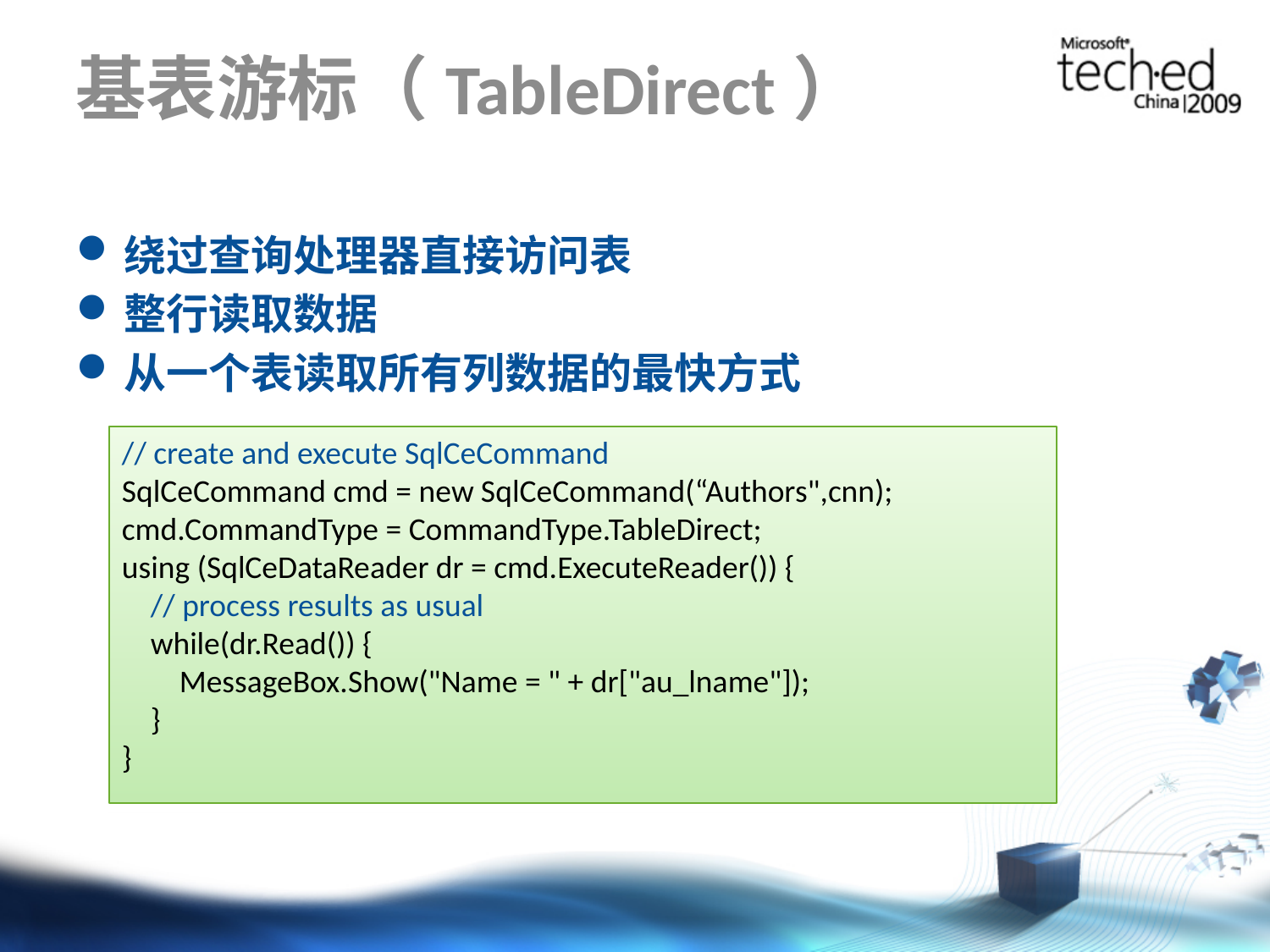

# 基表游标（TableDirect）
绕过查询处理器直接访问表
整行读取数据
从一个表读取所有列数据的最快方式

// create and execute SqlCeCommand
SqlCeCommand cmd = new SqlCeCommand(“Authors",cnn);
cmd.CommandType = CommandType.TableDirect;
using (SqlCeDataReader dr = cmd.ExecuteReader()) {
    // process results as usual
    while(dr.Read()) {
        MessageBox.Show("Name = " + dr["au_lname"]);
    }
}